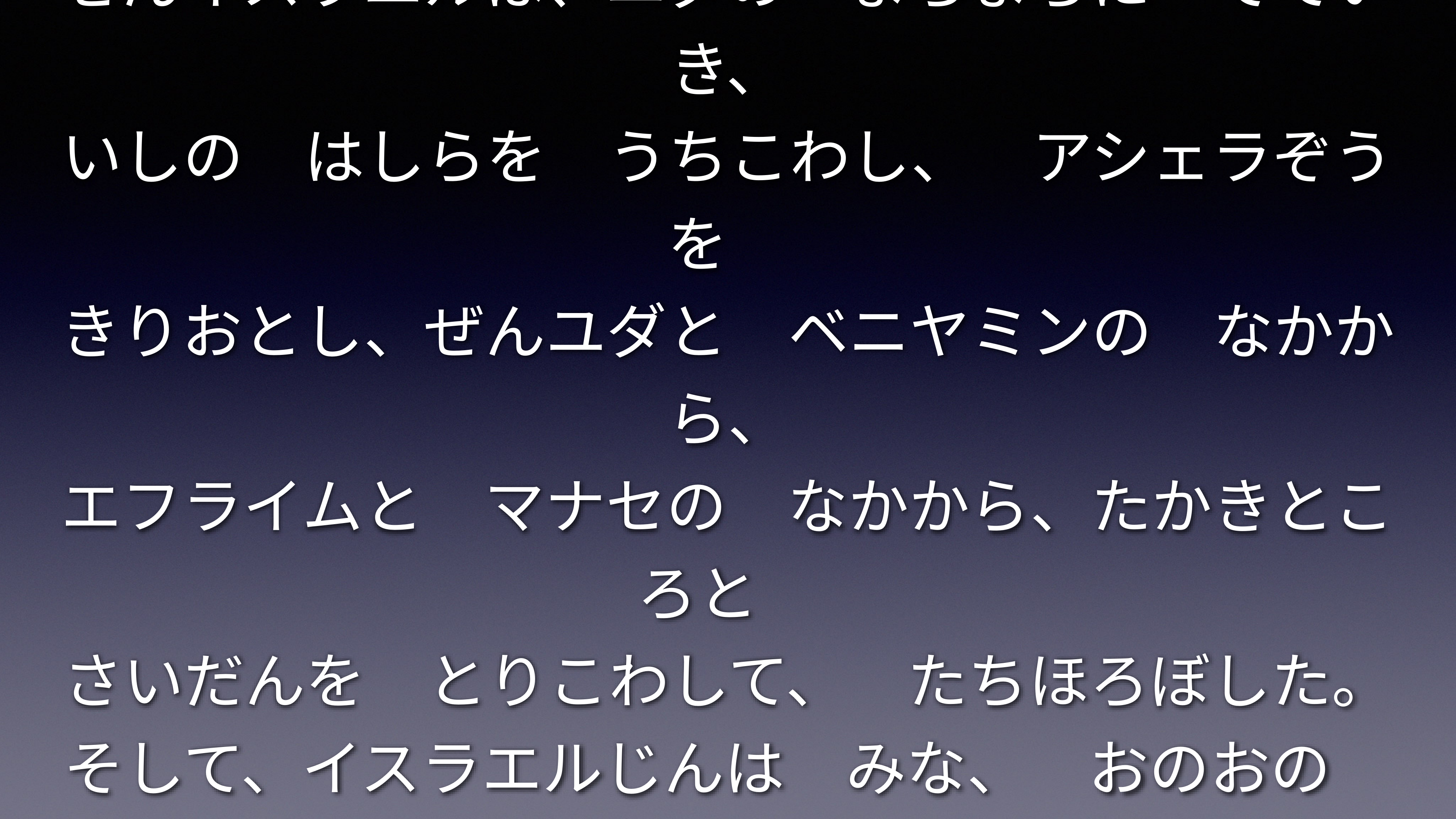

これら　すべての　ことが　おわると、そこに　いた
ぜんイスラエルは、ユダの　まちまちに　でていき、
いしの　はしらを　うちこわし、　アシェラぞうを
きりおとし、ぜんユダと　ベニヤミンの　なかから、
エフライムと　マナセの　なかから、たかきところと
さいだんを　とりこわして、　たちほろぼした。
そして、イスラエルじんは　みな、　おのおの　その
しょゆうち、それぞれの　まちへ　かえっていった。